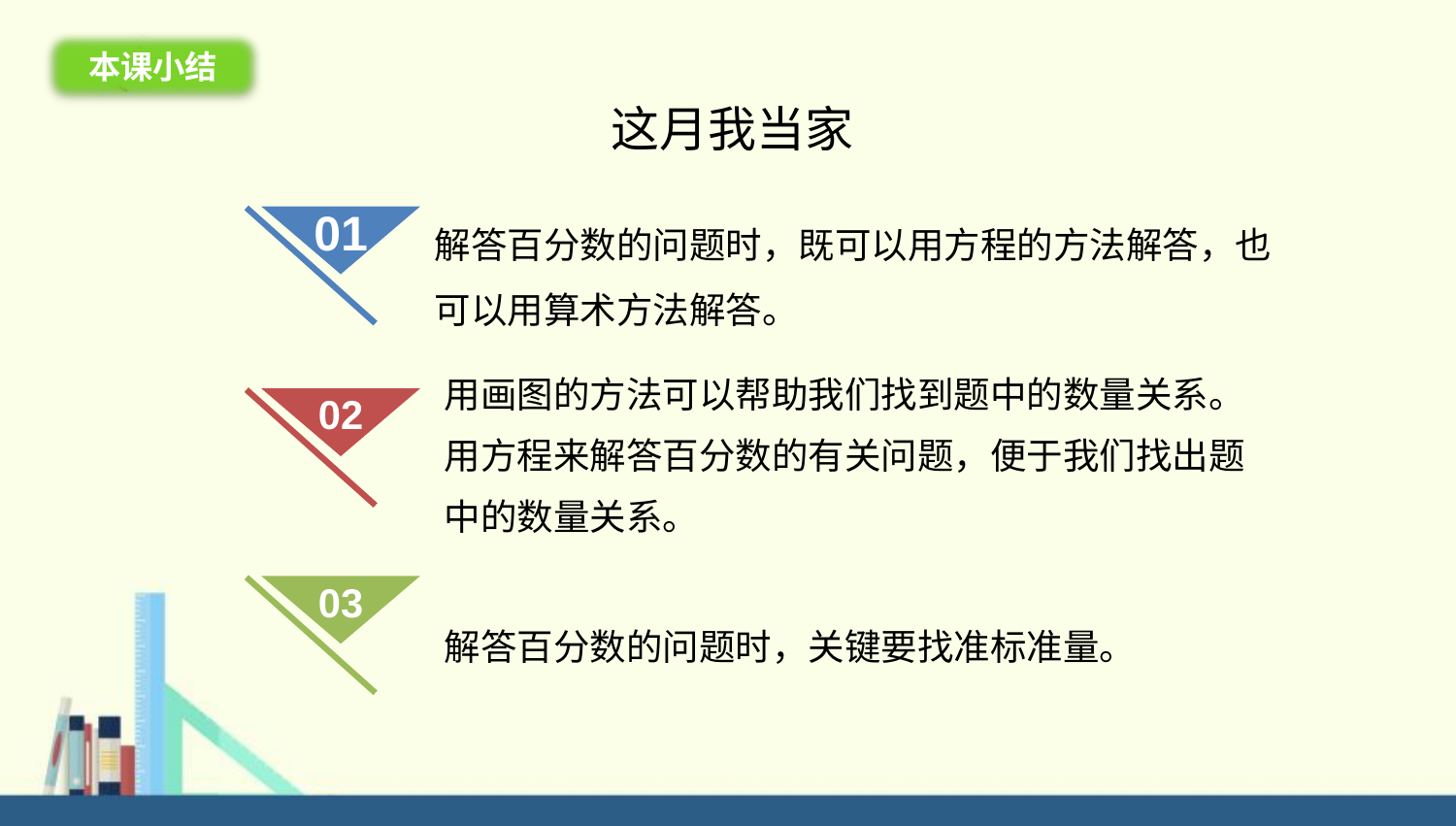

本课小结
这月我当家
解答百分数的问题时，既可以用方程的方法解答，也可以用算术方法解答。
01
用画图的方法可以帮助我们找到题中的数量关系。用方程来解答百分数的有关问题，便于我们找出题中的数量关系。
02
03
解答百分数的问题时，关键要找准标准量。